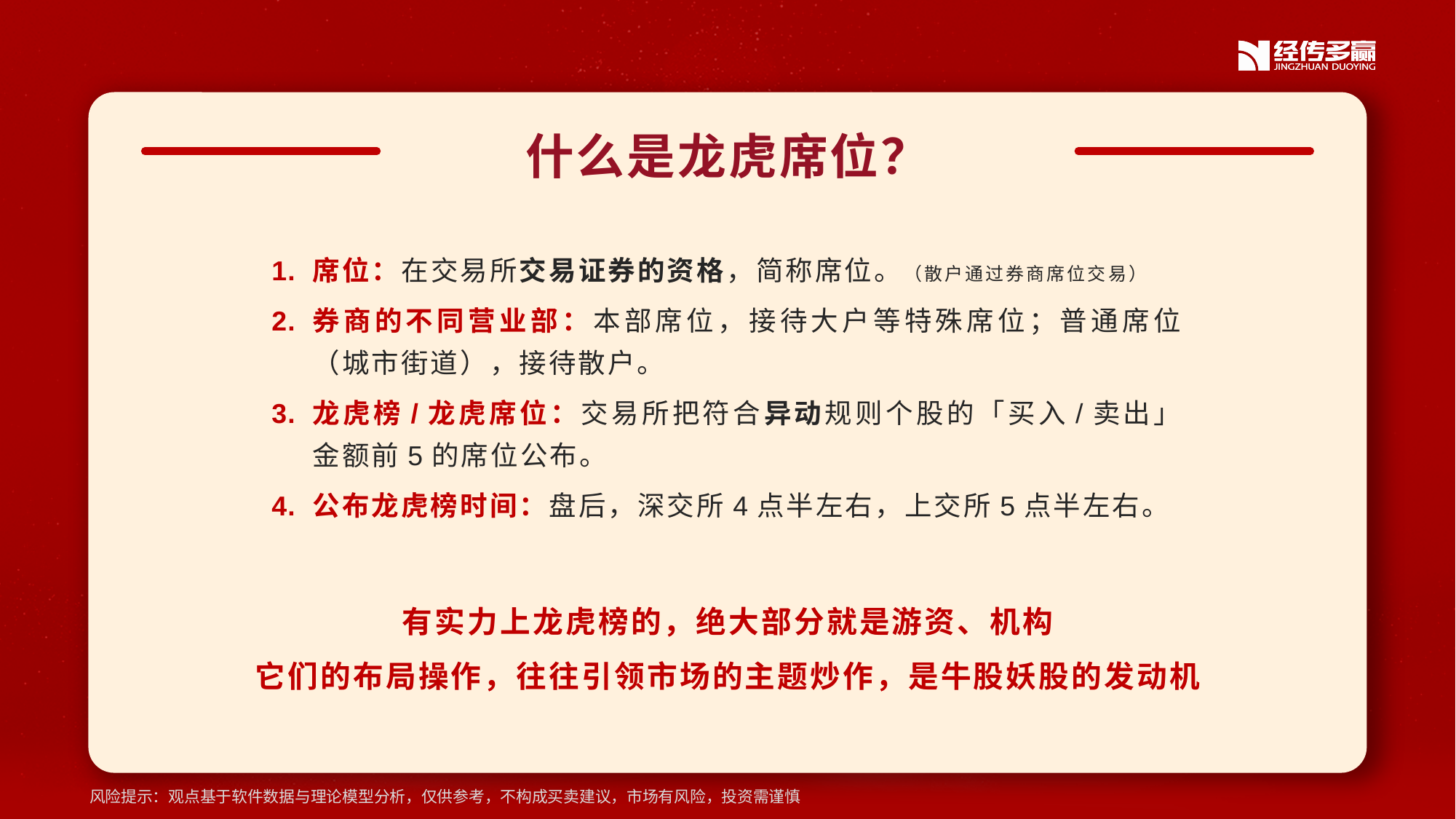

什么是龙虎席位？
席位：在交易所交易证券的资格，简称席位。（散户通过券商席位交易）
券商的不同营业部：本部席位，接待大户等特殊席位；普通席位（城市街道），接待散户。
龙虎榜/龙虎席位：交易所把符合异动规则个股的「买入/卖出」金额前5的席位公布。
公布龙虎榜时间：盘后，深交所4点半左右，上交所5点半左右。
有实力上龙虎榜的，绝大部分就是游资、机构
它们的布局操作，往往引领市场的主题炒作，是牛股妖股的发动机